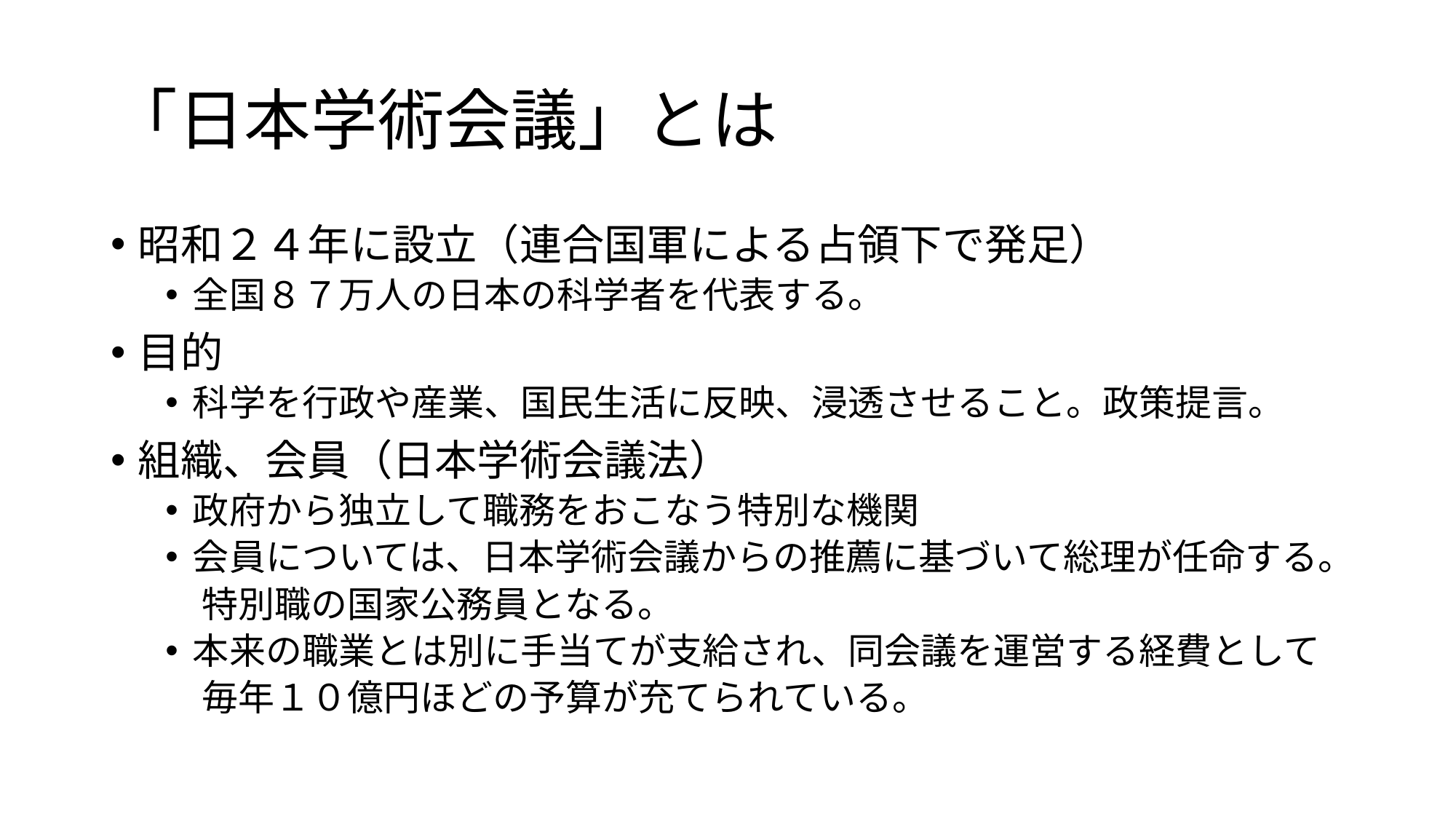

# 「日本学術会議」とは
昭和２４年に設立（連合国軍による占領下で発足）
全国８７万人の日本の科学者を代表する。
目的
科学を行政や産業、国民生活に反映、浸透させること。政策提言。
組織、会員（日本学術会議法）
政府から独立して職務をおこなう特別な機関
会員については、日本学術会議からの推薦に基づいて総理が任命する。
　特別職の国家公務員となる。
本来の職業とは別に手当てが支給され、同会議を運営する経費として
　毎年１０億円ほどの予算が充てられている。